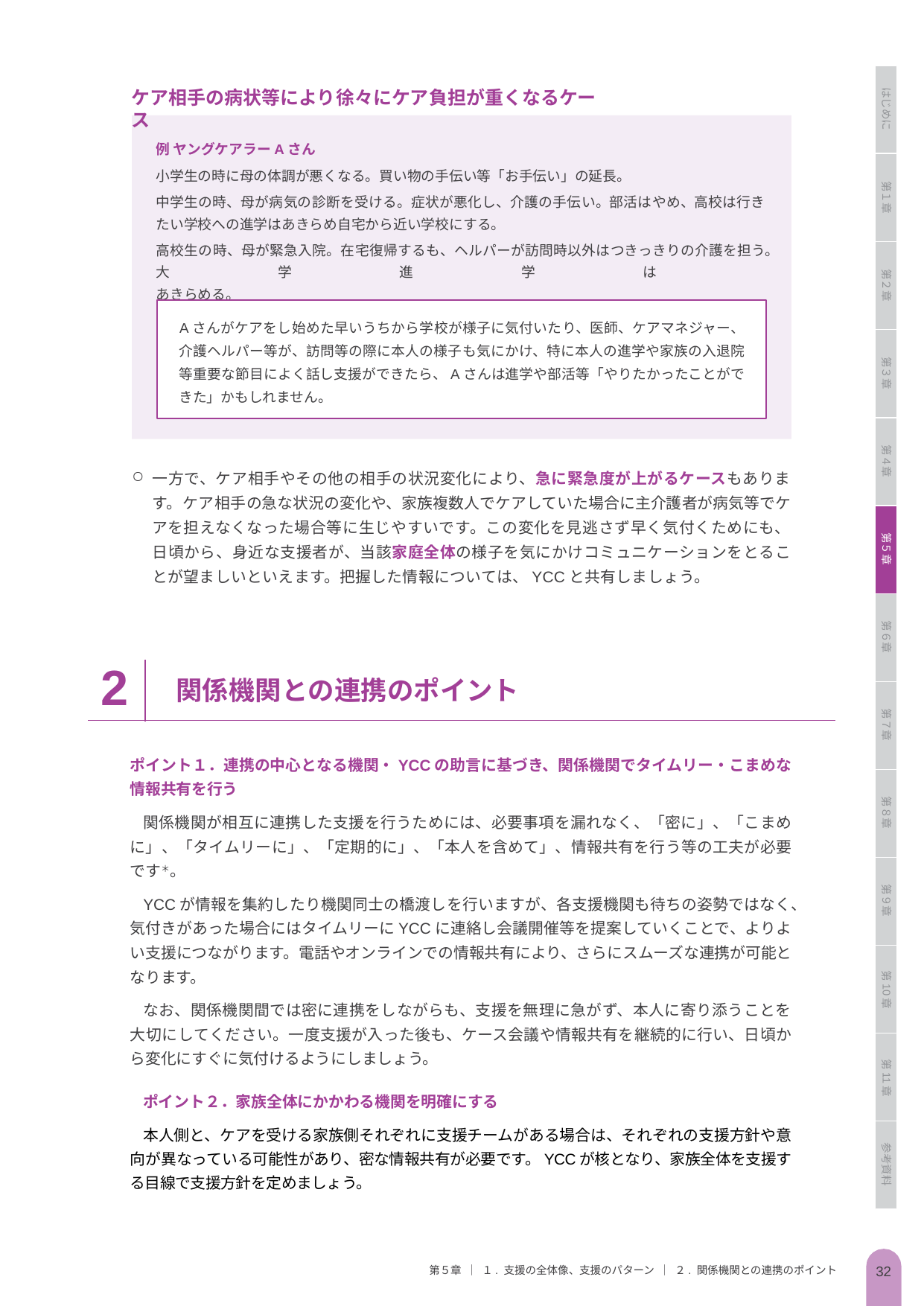

ケア相手の病状等により徐々にケア負担が重くなるケース
はじめに

例 ヤングケアラーAさん
小学生の時に母の体調が悪くなる。買い物の手伝い等「お手伝い」の延長。
中学生の時、母が病気の診断を受ける。症状が悪化し、介護の手伝い。部活はやめ、高校は行きたい学校への進学はあきらめ自宅から近い学校にする。
高校生の時、母が緊急入院。在宅復帰するも、ヘルパーが訪問時以外はつきっきりの介護を担う。大学進学は
あきらめる。

第１章

第２章
Aさんがケアをし始めた早いうちから学校が様子に気付いたり、医師、ケアマネジャー、介護ヘルパー等が、訪問等の際に本人の様子も気にかけ、特に本人の進学や家族の入退院等重要な節目によく話し支援ができたら、Aさんは進学や部活等「やりたかったことができた」かもしれません。

第３章

第４章
一方で、ケア相手やその他の相手の状況変化により、急に緊急度が上がるケースもあります。ケア相手の急な状況の変化や、家族複数人でケアしていた場合に主介護者が病気等でケアを担えなくなった場合等に生じやすいです。この変化を見逃さず早く気付くためにも、日頃から、身近な支援者が、当該家庭全体の様子を気にかけコミュニケーションをとることが望ましいといえます。把握した情報については、YCCと共有しましょう。

第５章

第６章
2

関係機関との連携のポイント

第７章
ポイント１．連携の中心となる機関・YCCの助言に基づき、関係機関でタイムリー・こまめな情報共有を行う
関係機関が相互に連携した支援を行うためには、必要事項を漏れなく、「密に」、「こまめに」、「タイムリーに」、「定期的に」、「本人を含めて」、情報共有を行う等の工夫が必要です＊。
YCCが情報を集約したり機関同士の橋渡しを行いますが、各支援機関も待ちの姿勢ではなく、気付きがあった場合にはタイムリーにYCCに連絡し会議開催等を提案していくことで、よりよい支援につながります。電話やオンラインでの情報共有により、さらにスムーズな連携が可能となります。
なお、関係機関間では密に連携をしながらも、支援を無理に急がず、本人に寄り添うことを大切にしてください。一度支援が入った後も、ケース会議や情報共有を継続的に行い、日頃から変化にすぐに気付けるようにしましょう。
ポイント２．家族全体にかかわる機関を明確にする
本人側と、ケアを受ける家族側それぞれに支援チームがある場合は、それぞれの支援方針や意向が異なっている可能性があり、密な情報共有が必要です。YCCが核となり、家族全体を支援する目線で支援方針を定めましょう。

第８章

第９章
第10章

第11章

参考資料

32
第５章  ｜  １. 支援の全体像、支援のパターン  ｜  ２. 関係機関との連携のポイント